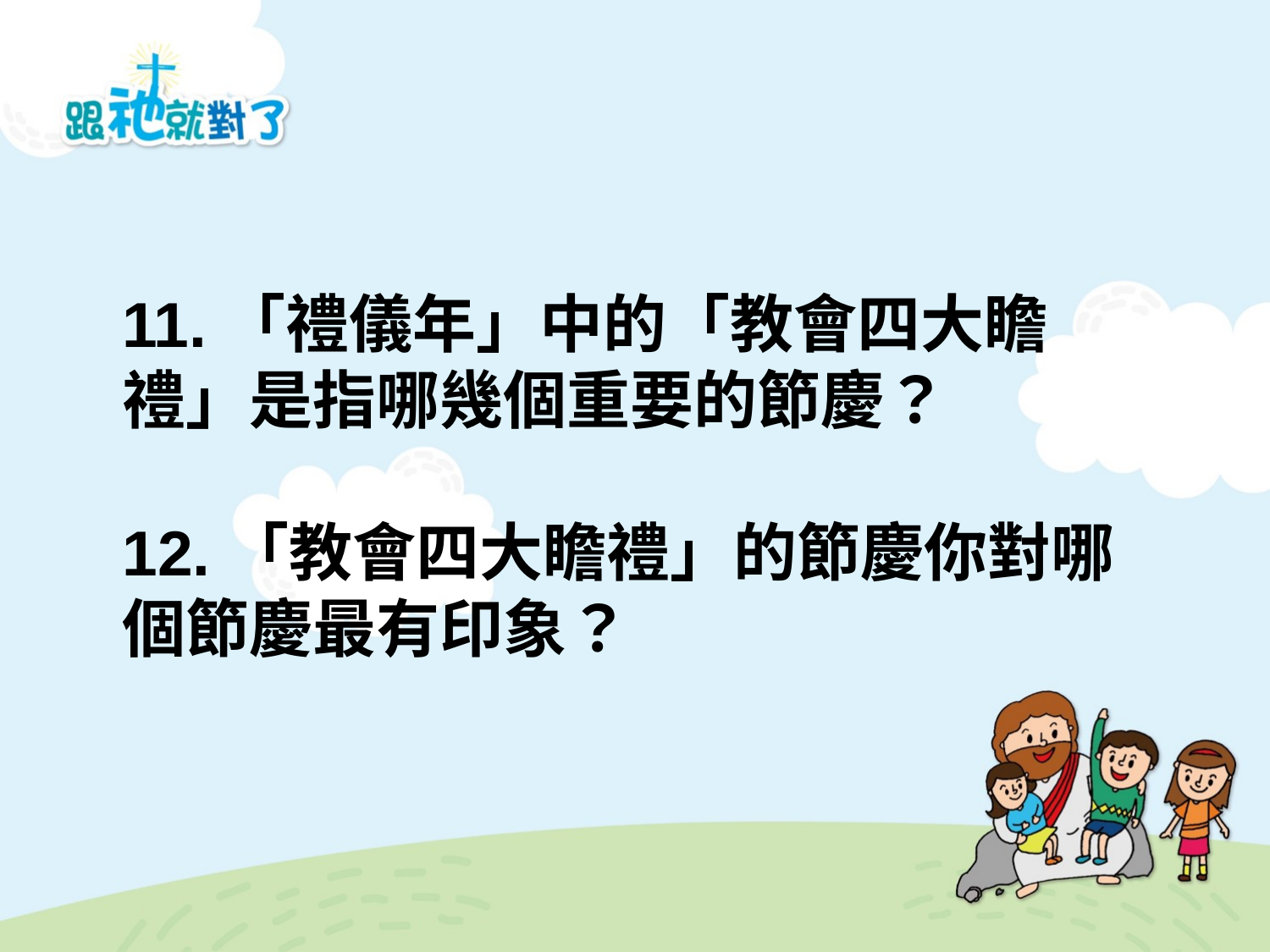

11.「禮儀年」中的「教會四大瞻禮」是指哪幾個重要的節慶？

12.「教會四大瞻禮」的節慶你對哪個節慶最有印象？